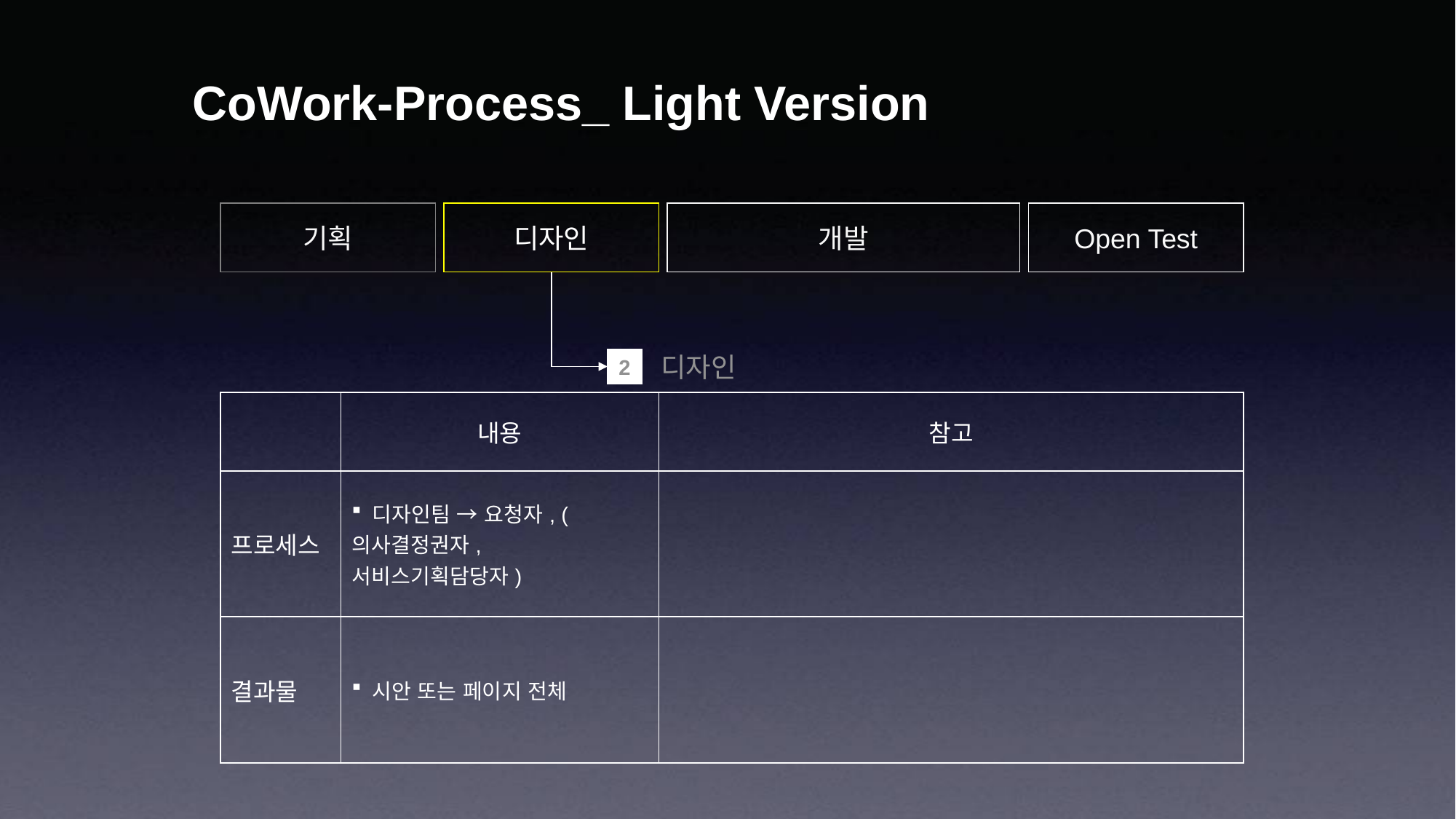

CoWork-Process_ Light Version
기획
디자인
개발
Open Test
디자인
2
|  | 내용 | 참고 |
| --- | --- | --- |
| 프로세스 | 디자인팀 → 요청자, (의사결정권자, 서비스기획담당자) |  |
| 결과물 | 시안 또는 페이지 전체 |  |